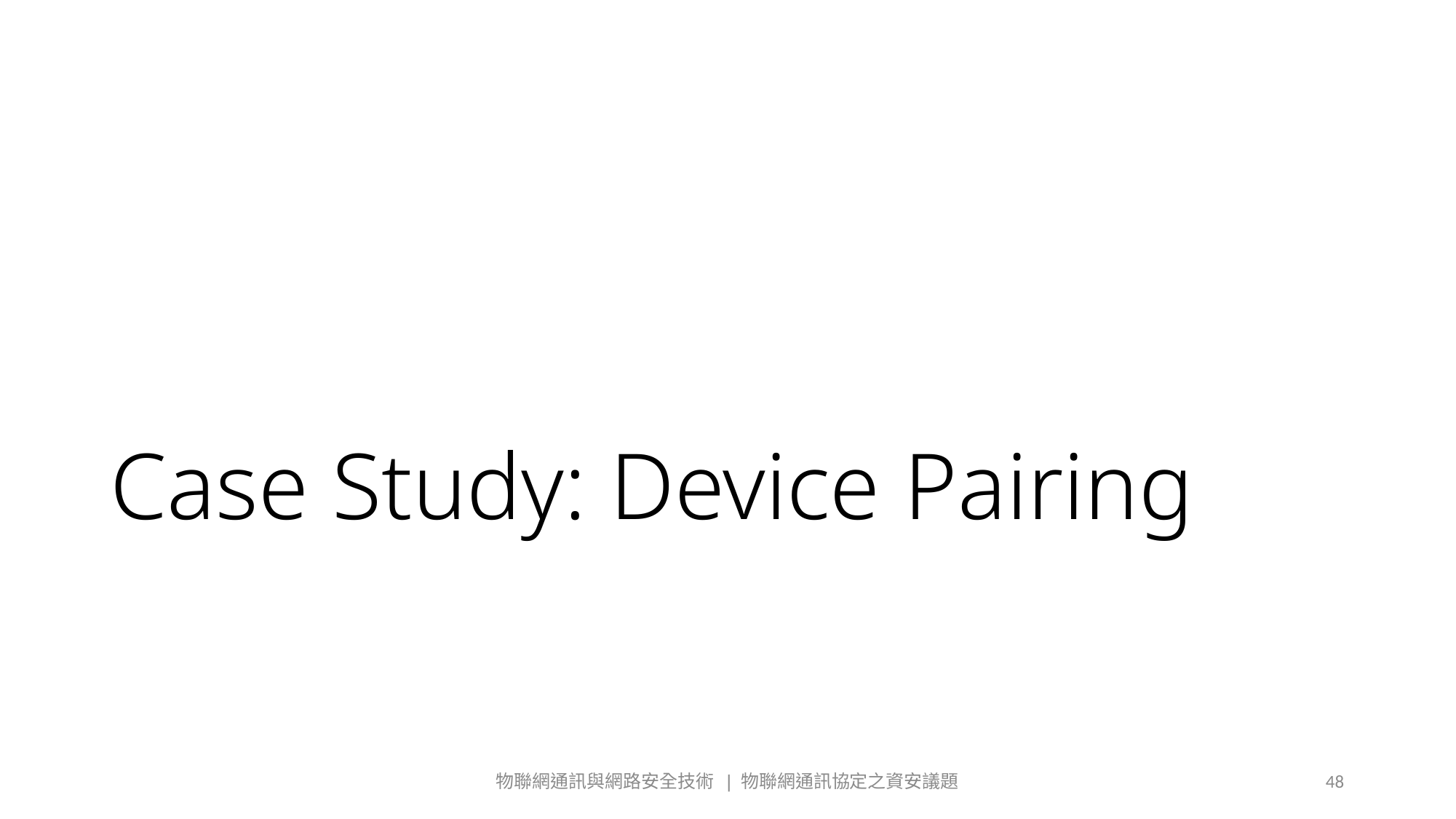

# Case Study: Device Pairing

物聯網通訊與網路安全技術  | 物聯網通訊協定之資安議題
48